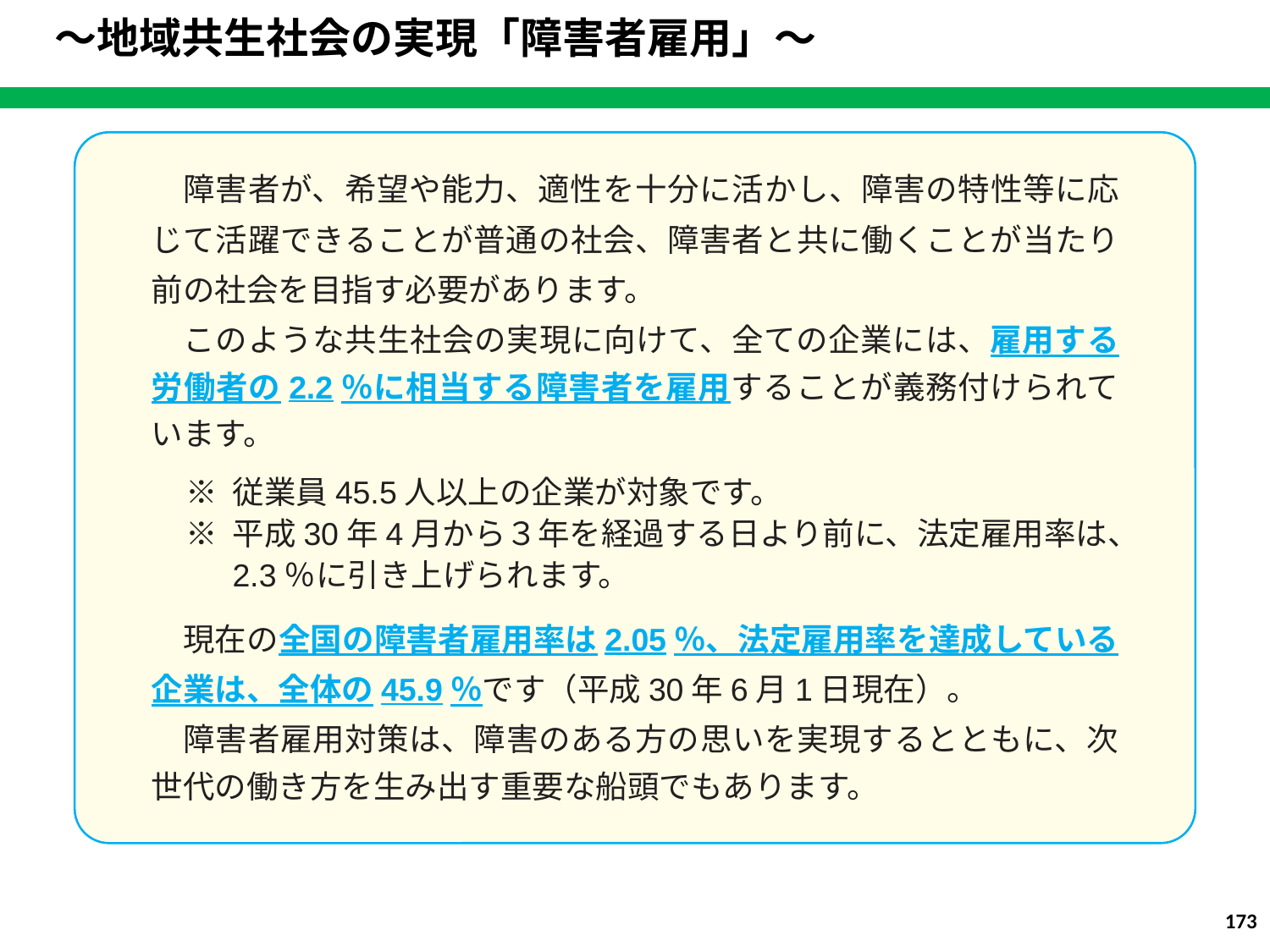

～地域共生社会の実現「障害者雇用」～

　障害者が、希望や能力、適性を十分に活かし、障害の特性等に応じて活躍できることが普通の社会、障害者と共に働くことが当たり前の社会を目指す必要があります。
　このような共生社会の実現に向けて、全ての企業には、雇用する労働者の2.2％に相当する障害者を雇用することが義務付けられています。
※ 従業員45.5人以上の企業が対象です。
※ 平成30年4月から３年を経過する日より前に、法定雇用率は、
　 2.3％に引き上げられます。
　現在の全国の障害者雇用率は2.05％、法定雇用率を達成している企業は、全体の45.9％です（平成30年6月1日現在）。
　障害者雇用対策は、障害のある方の思いを実現するとともに、次世代の働き方を生み出す重要な船頭でもあります。
173